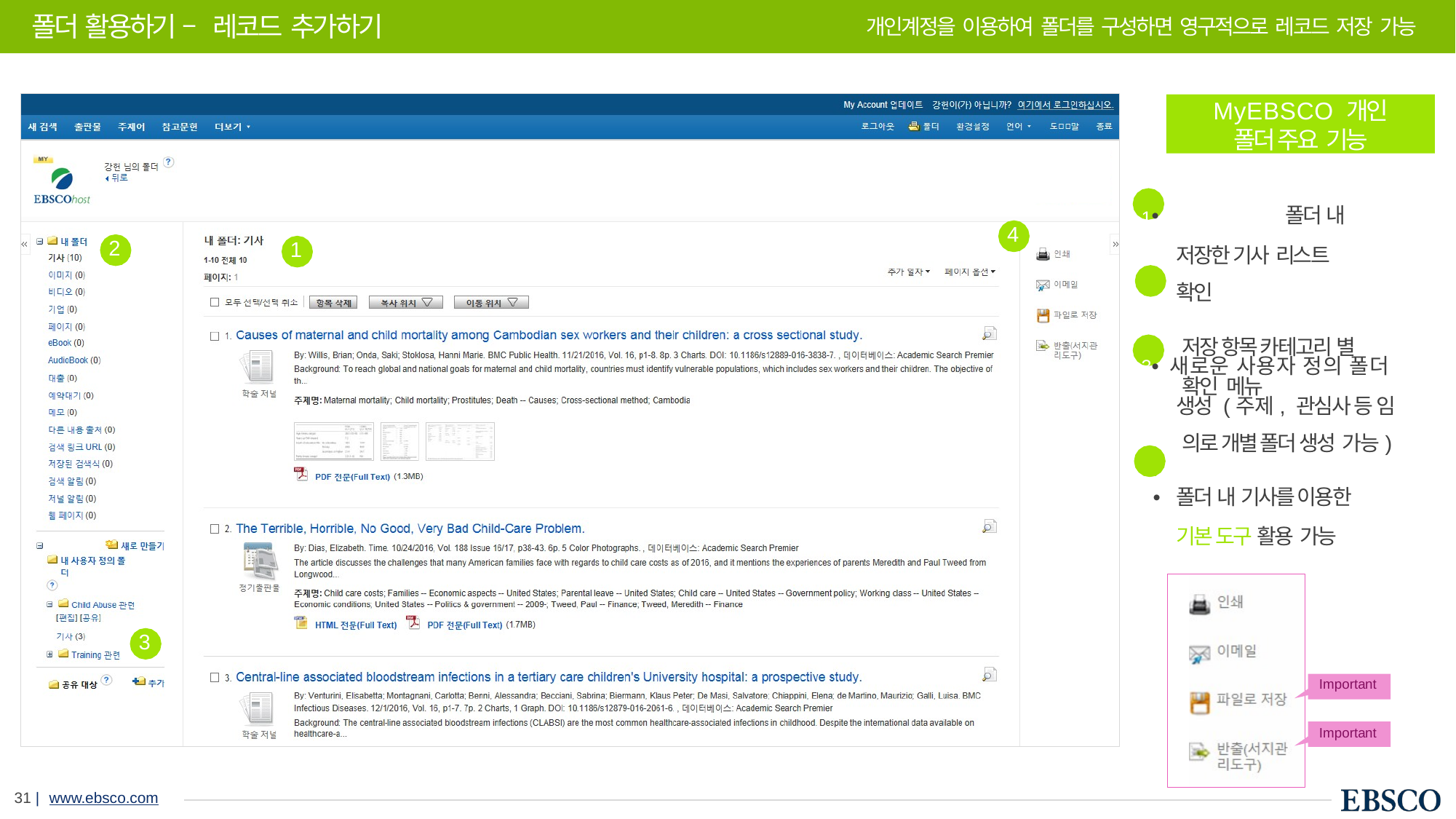

# 폴더 활용하기 – 레코드 추가하기
개인계정을 이용하여 폴더를 구성하면 영구적으로 레코드 저장 가능

MyEBSCO 개인
폴더 주요 기능

1•		폴더 내 저장한 기사  리스트 확인
2•	저장 항목 카테고리 별  확인 메뉴

4

2
1

3• 새로운 사용자 정의 폴더  생성 (주제, 관심사 등 임  의로 개별 폴더 생성 가능)
4•	폴더 내 기사를 이용한  기본 도구 활용 가능

3

Important

Important

31 | www.ebsco.com